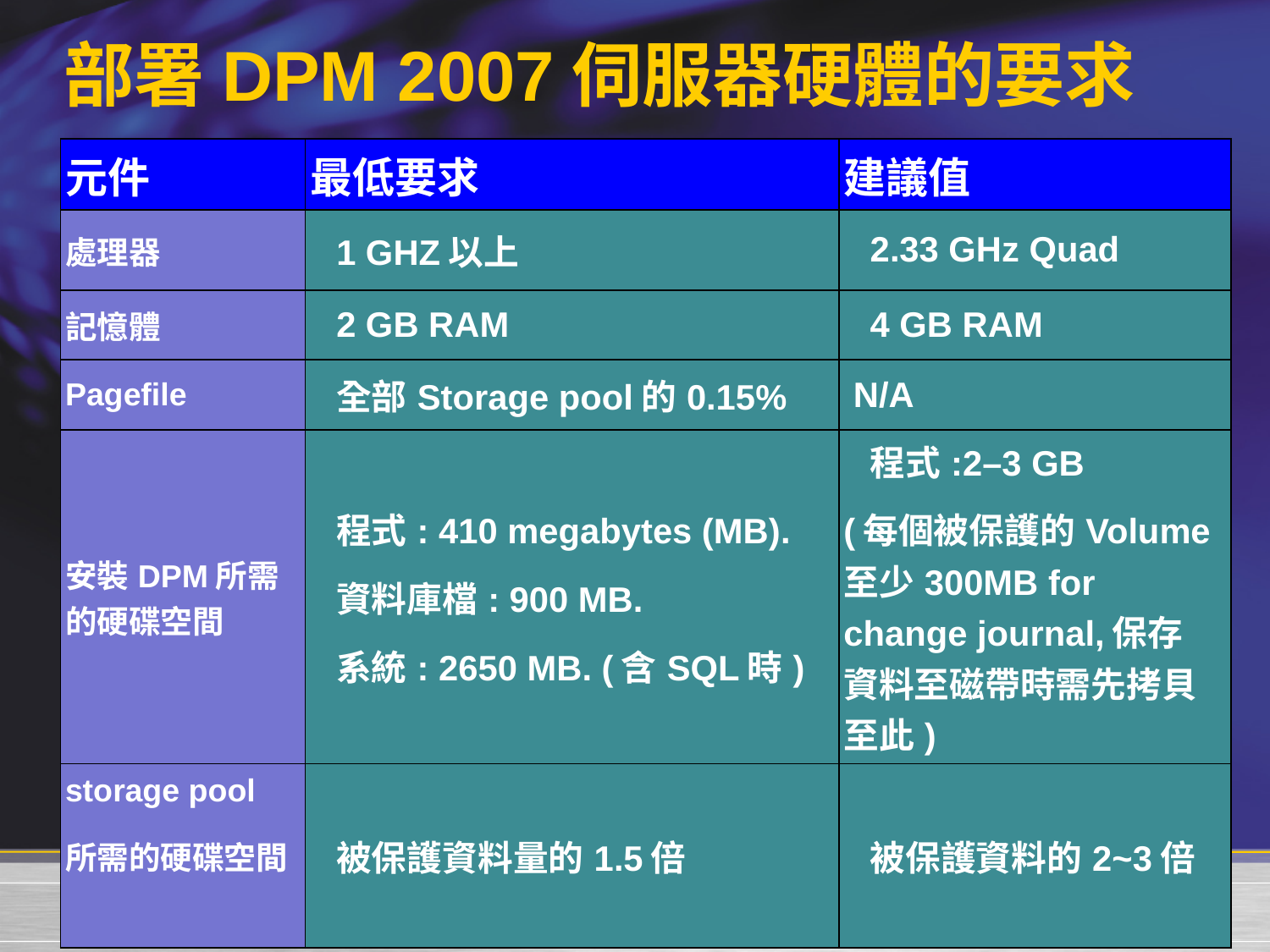

# 部署DPM 2007伺服器硬體的要求
| 元件 | 最低要求 | 建議值 |
| --- | --- | --- |
| 處理器 | 1 GHZ以上 | 2.33 GHz Quad |
| 記憶體 | 2 GB RAM | 4 GB RAM |
| Pagefile | 全部Storage pool的0.15% | N/A |
| 安裝DPM所需的硬碟空間 | 程式: 410 megabytes (MB). 資料庫檔: 900 MB. 系統: 2650 MB. (含SQL時) | 程式:2–3 GB (每個被保護的Volume至少300MB for change journal,保存資料至磁帶時需先拷貝至此) |
| storage pool 所需的硬碟空間 | 被保護資料量的1.5倍 | 被保護資料的2~3倍 |